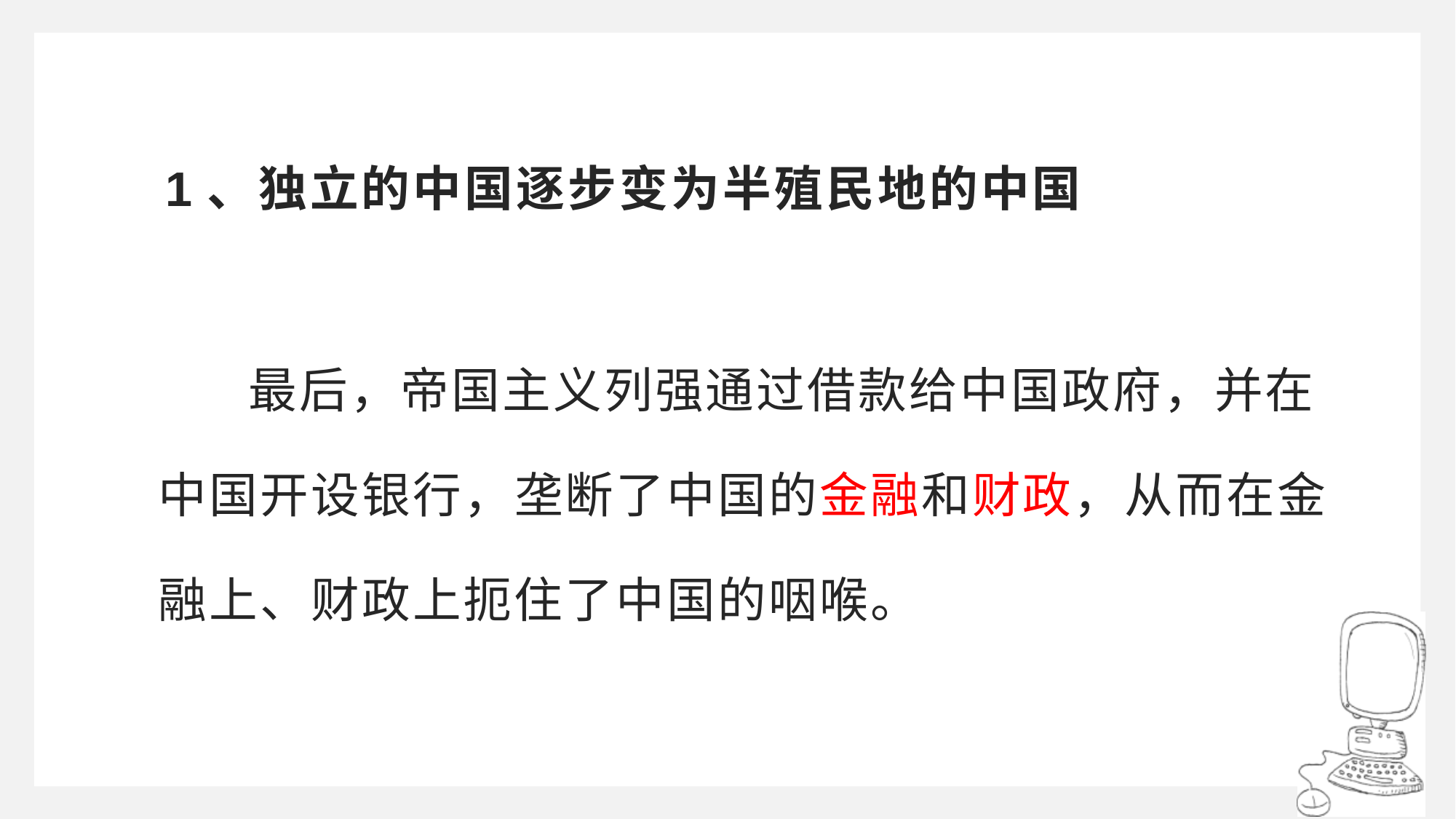

# 1、独立的中国逐步变为半殖民地的中国
        最后，帝国主义列强通过借款给中国政府，并在中国开设银行，垄断了中国的金融和财政，从而在金融上、财政上扼住了中国的咽喉。